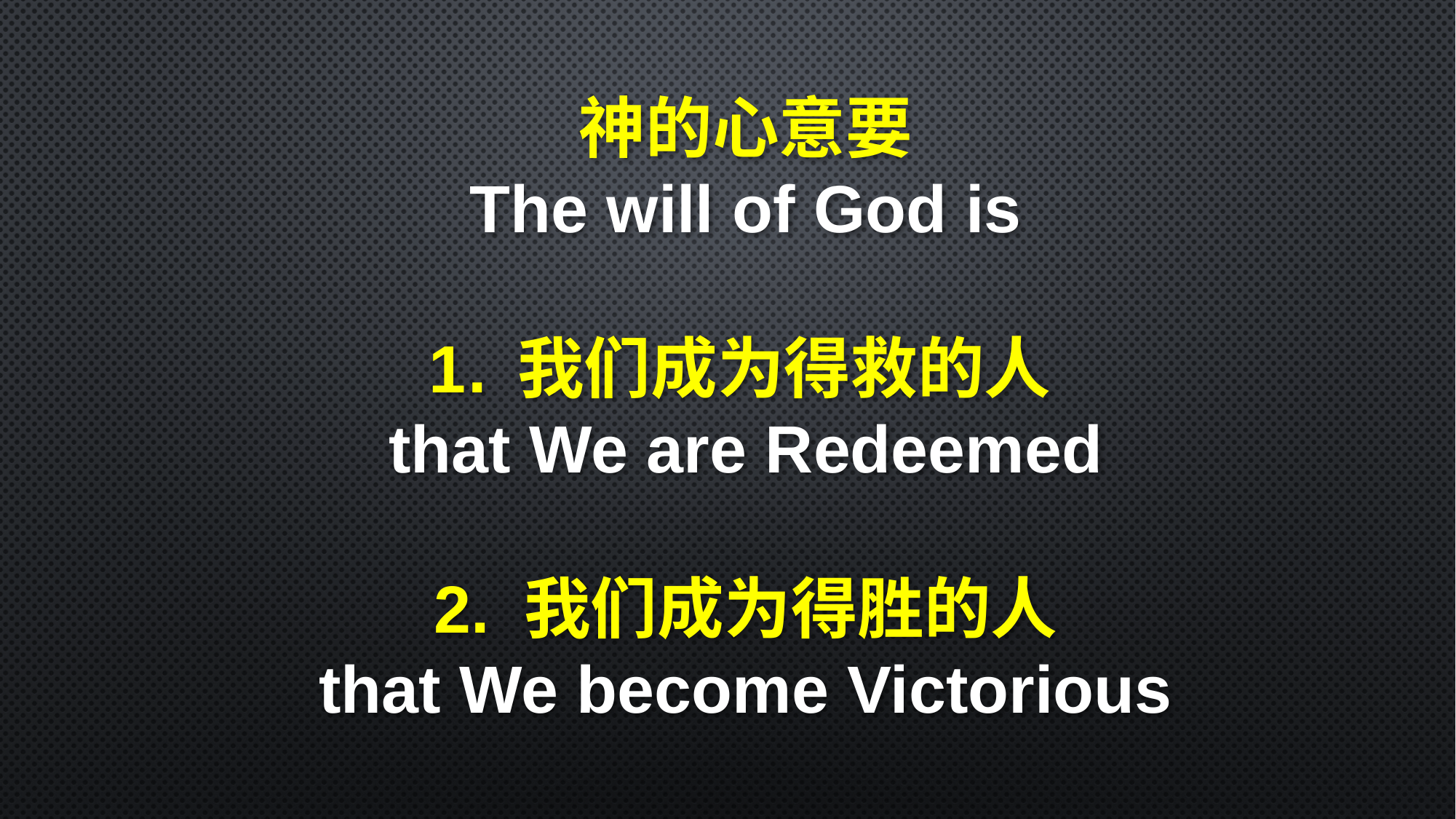

神的心意要
The will of God is

我们成为得救的人
that We are Redeemed

2. 我们成为得胜的人
that We become Victorious